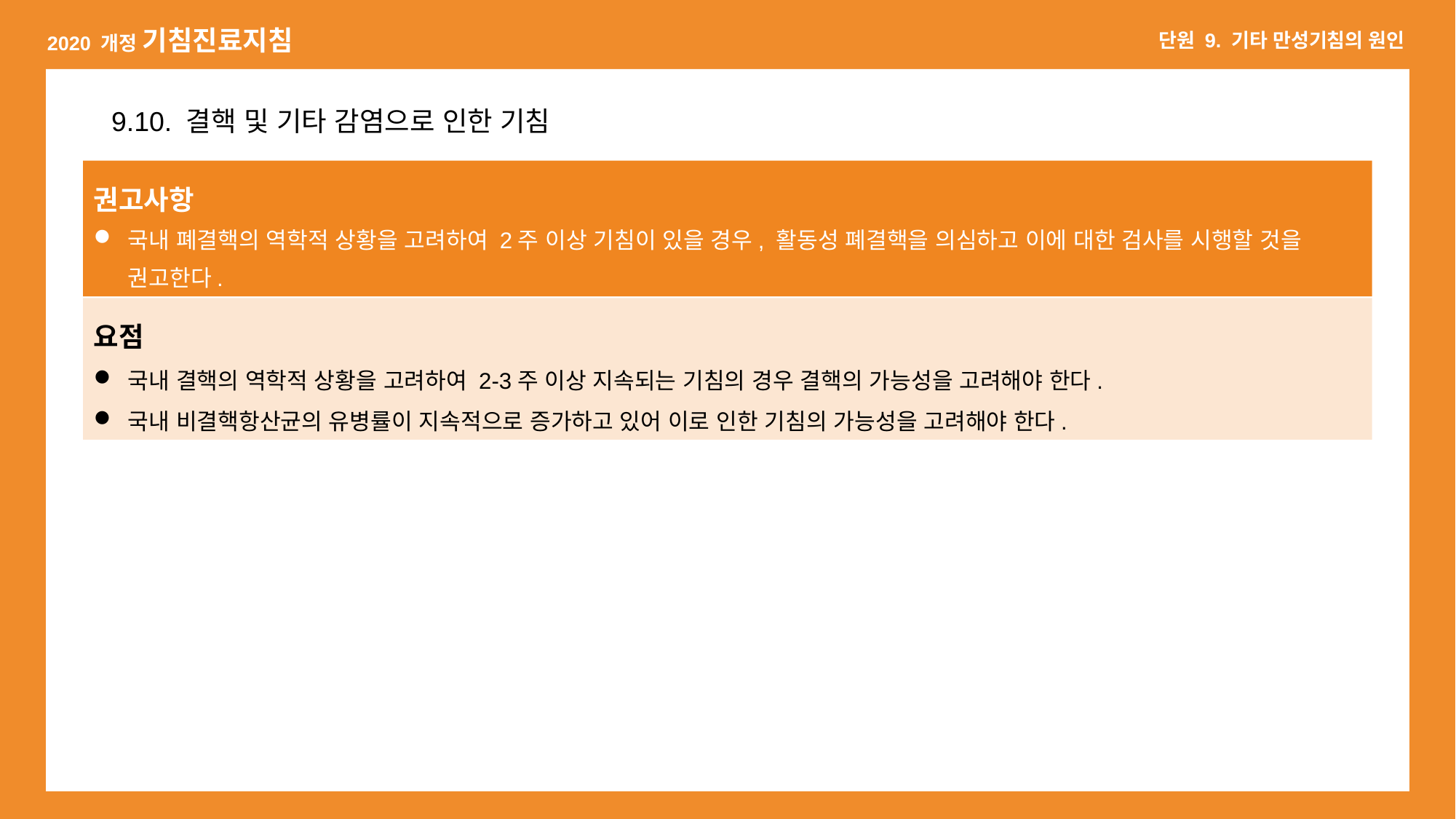

9.10. 결핵 및 기타 감염으로 인한 기침
권고사항
국내 폐결핵의 역학적 상황을 고려하여 2주 이상 기침이 있을 경우, 활동성 폐결핵을 의심하고 이에 대한 검사를 시행할 것을 권고한다.
요점
국내 결핵의 역학적 상황을 고려하여 2-3주 이상 지속되는 기침의 경우 결핵의 가능성을 고려해야 한다.
국내 비결핵항산균의 유병률이 지속적으로 증가하고 있어 이로 인한 기침의 가능성을 고려해야 한다.